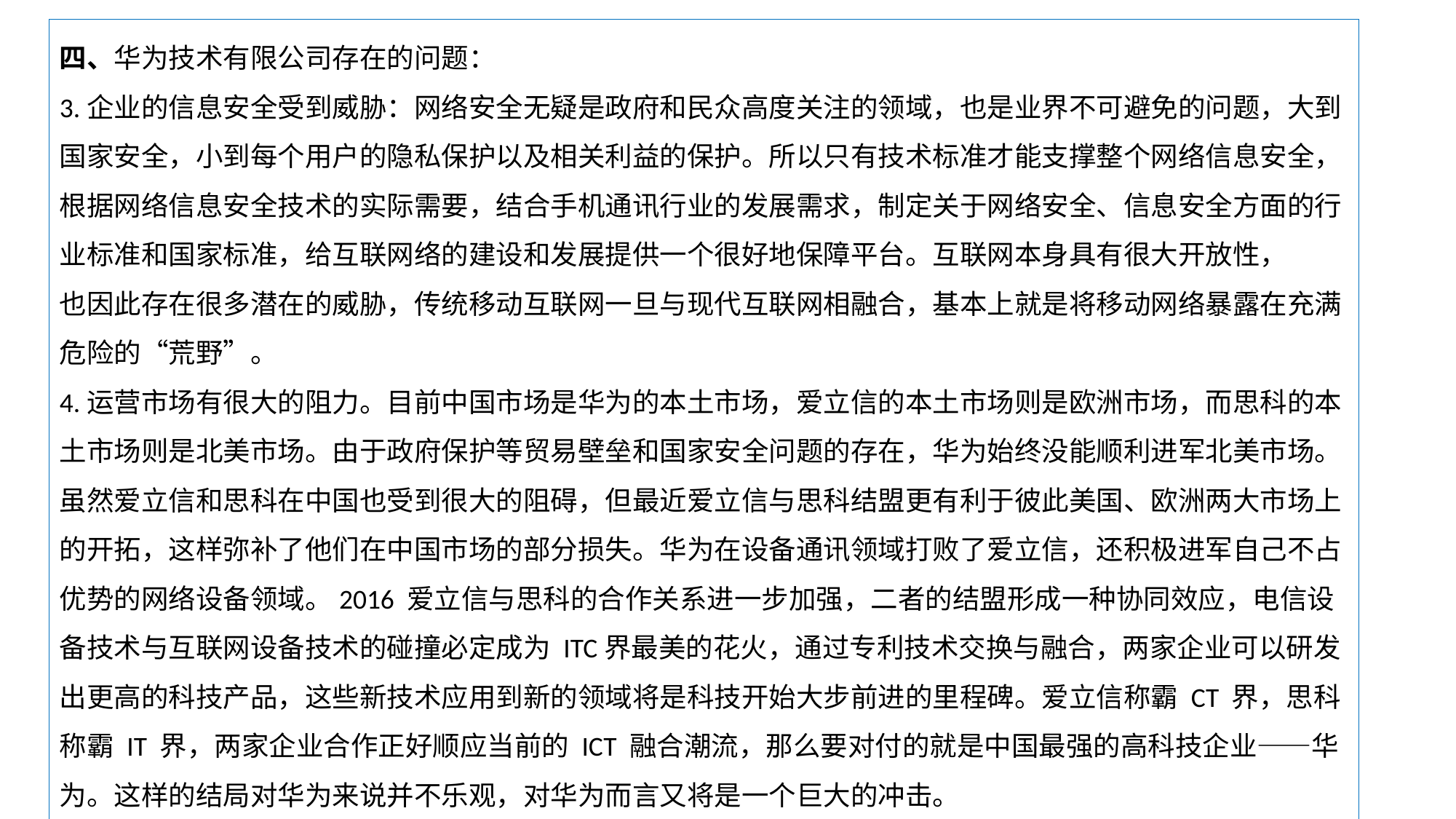

四、华为技术有限公司存在的问题：
3.企业的信息安全受到威胁：网络安全无疑是政府和民众高度关注的领域，也是业界不可避免的问题，大到国家安全，小到每个用户的隐私保护以及相关利益的保护。所以只有技术标准才能支撑整个网络信息安全，根据网络信息安全技术的实际需要，结合手机通讯行业的发展需求，制定关于网络安全、信息安全方面的行业标准和国家标准，给互联网络的建设和发展提供一个很好地保障平台。互联网本身具有很大开放性，
也因此存在很多潜在的威胁，传统移动互联网一旦与现代互联网相融合，基本上就是将移动网络暴露在充满危险的“荒野”。
4.运营市场有很大的阻力。目前中国市场是华为的本土市场，爱立信的本土市场则是欧洲市场，而思科的本土市场则是北美市场。由于政府保护等贸易壁垒和国家安全问题的存在，华为始终没能顺利进军北美市场。虽然爱立信和思科在中国也受到很大的阻碍，但最近爱立信与思科结盟更有利于彼此美国、欧洲两大市场上的开拓，这样弥补了他们在中国市场的部分损失。华为在设备通讯领域打败了爱立信，还积极进军自己不占优势的网络设备领域。2016 爱立信与思科的合作关系进一步加强，二者的结盟形成一种协同效应，电信设备技术与互联网设备技术的碰撞必定成为 ITC界最美的花火，通过专利技术交换与融合，两家企业可以研发出更高的科技产品，这些新技术应用到新的领域将是科技开始大步前进的里程碑。爱立信称霸 CT 界，思科称霸 IT 界，两家企业合作正好顺应当前的 ICT 融合潮流，那么要对付的就是中国最强的高科技企业——华为。这样的结局对华为来说并不乐观，对华为而言又将是一个巨大的冲击。